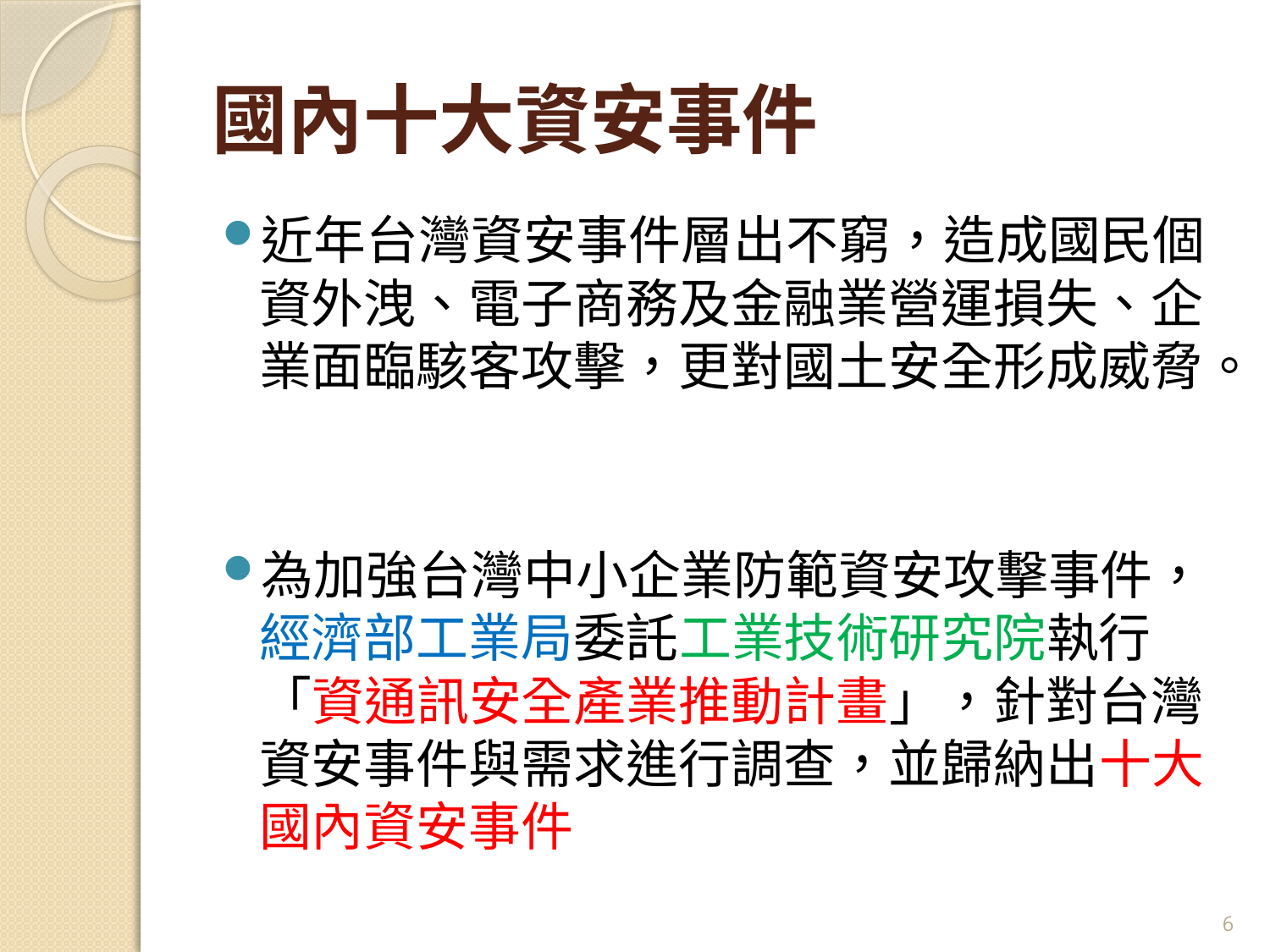

# 國內十大資安事件
近年台灣資安事件層出不窮，造成國民個資外洩、電子商務及金融業營運損失、企業面臨駭客攻擊，更對國土安全形成威脅。

為加強台灣中小企業防範資安攻擊事件，經濟部工業局委託工業技術研究院執行「資通訊安全產業推動計畫」，針對台灣資安事件與需求進行調查，並歸納出十大國內資安事件
6